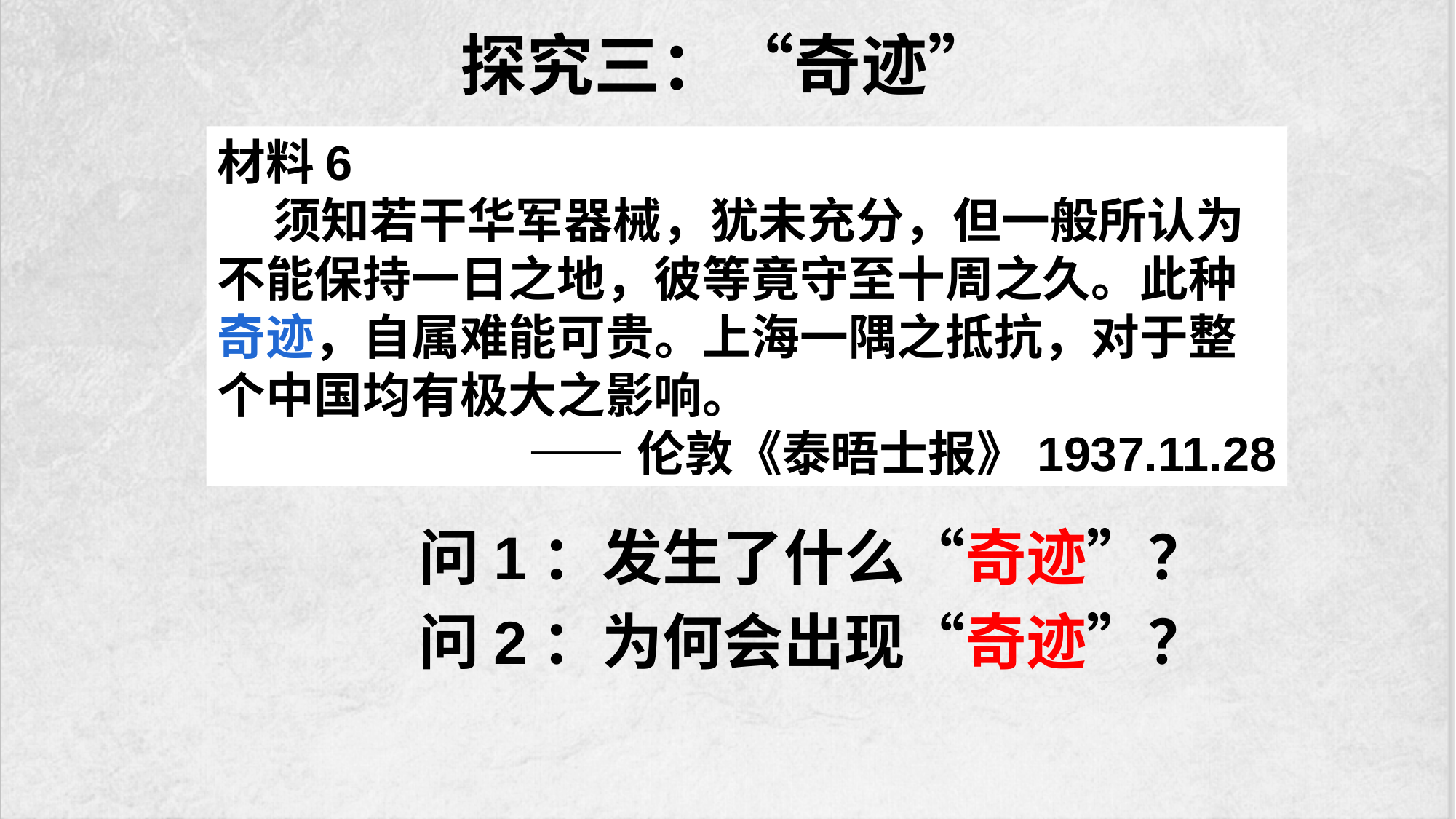

探究三：“奇迹”
材料6
    须知若干华军器械，犹未充分，但一般所认为不能保持一日之地，彼等竟守至十周之久。此种奇迹，自属难能可贵。上海一隅之抵抗，对于整个中国均有极大之影响。
——伦敦《泰晤士报》1937.11.28
问1：发生了什么“奇迹”？
问2：为何会出现“奇迹”？